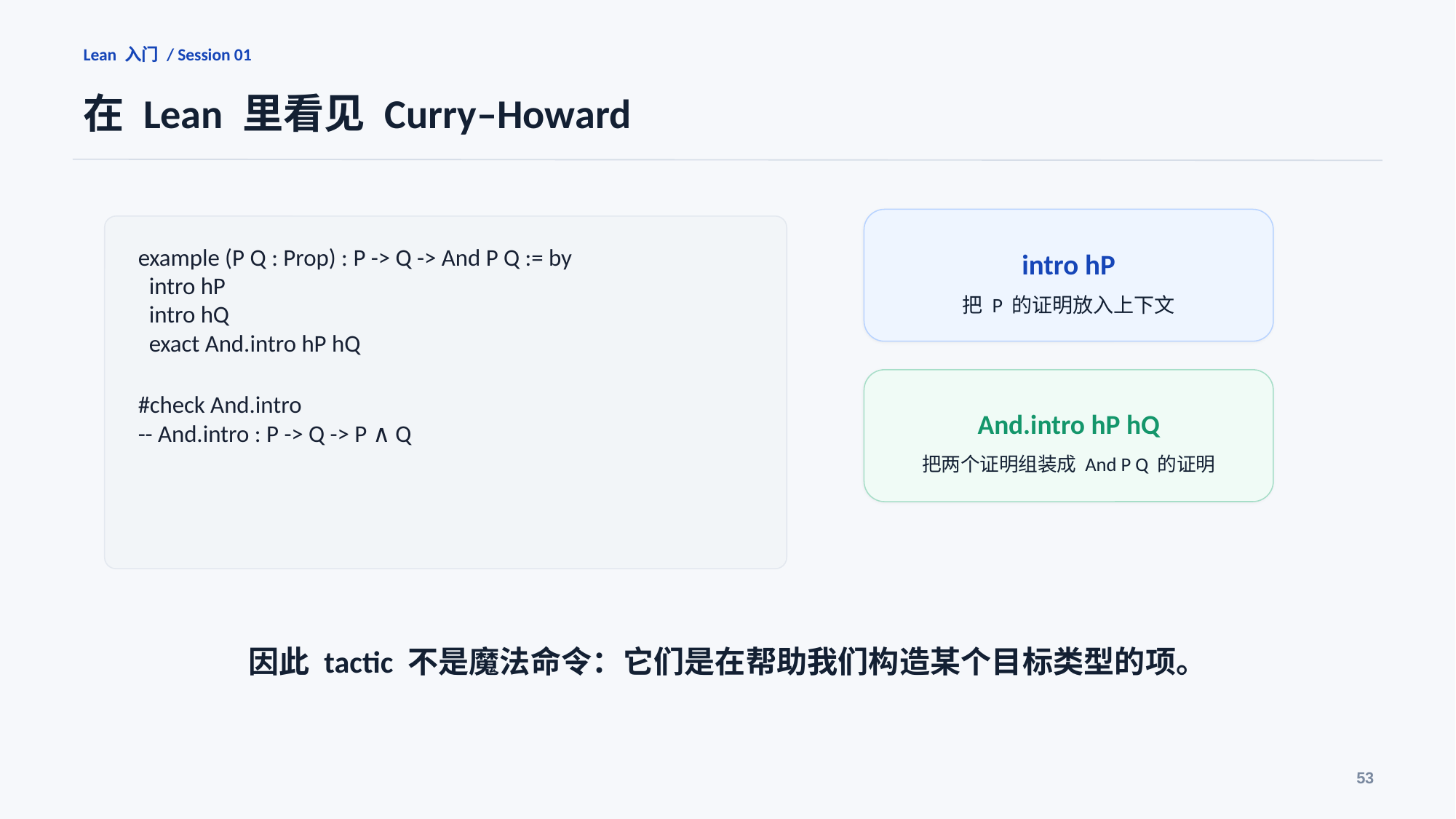

Lean 入门 / Session 01
在 Lean 里看见 Curry–Howard

example (P Q : Prop) : P -> Q -> And P Q := by
  intro hP
  intro hQ
  exact And.intro hP hQ

#check And.intro
-- And.intro : P -> Q -> P ∧ Q
intro hP
把 P 的证明放入上下文

And.intro hP hQ
把两个证明组装成 And P Q 的证明
因此 tactic 不是魔法命令：它们是在帮助我们构造某个目标类型的项。
53